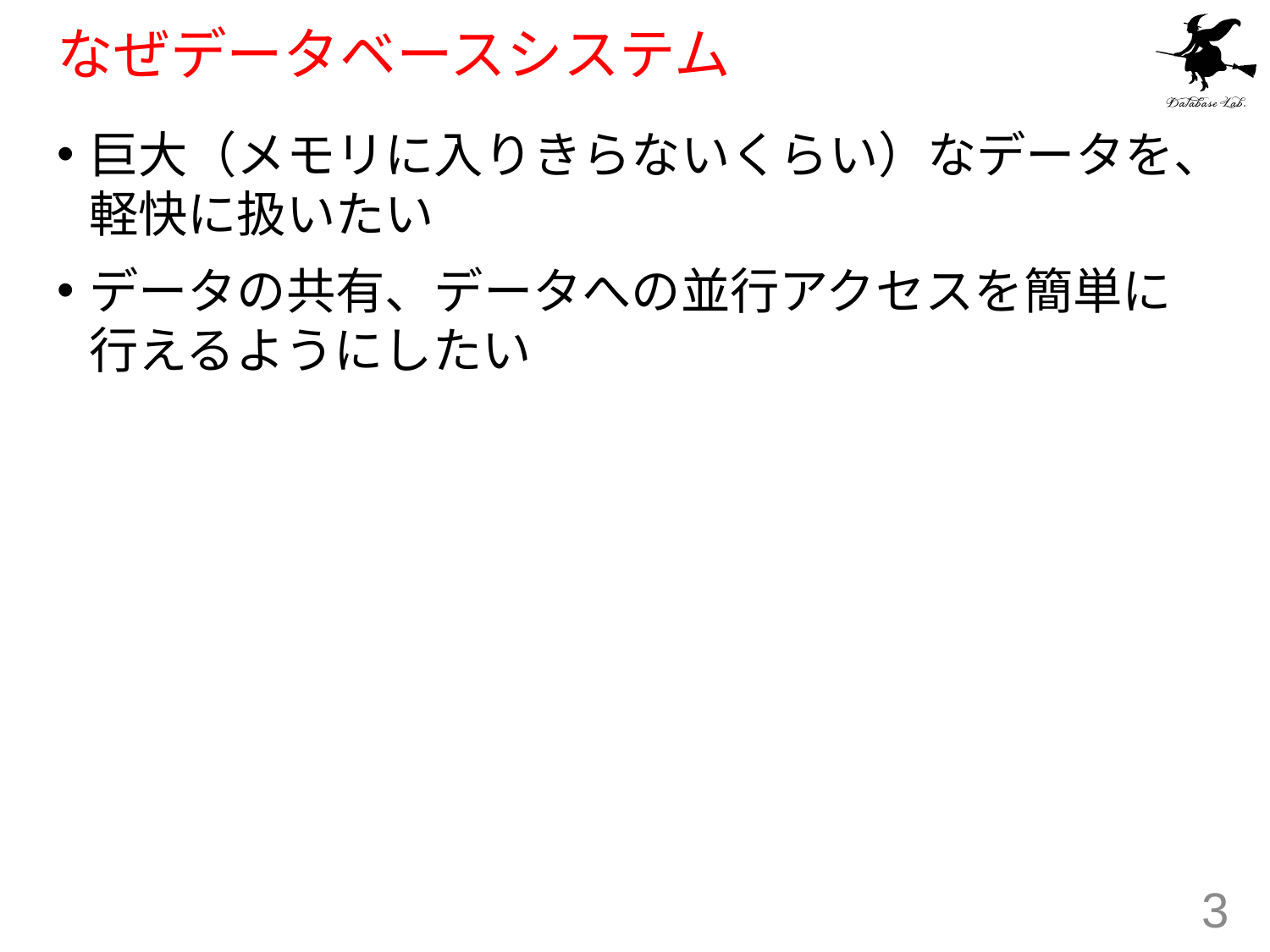

# なぜデータベースシステム
巨大（メモリに入りきらないくらい）なデータを、軽快に扱いたい
データの共有、データへの並行アクセスを簡単に行えるようにしたい
3